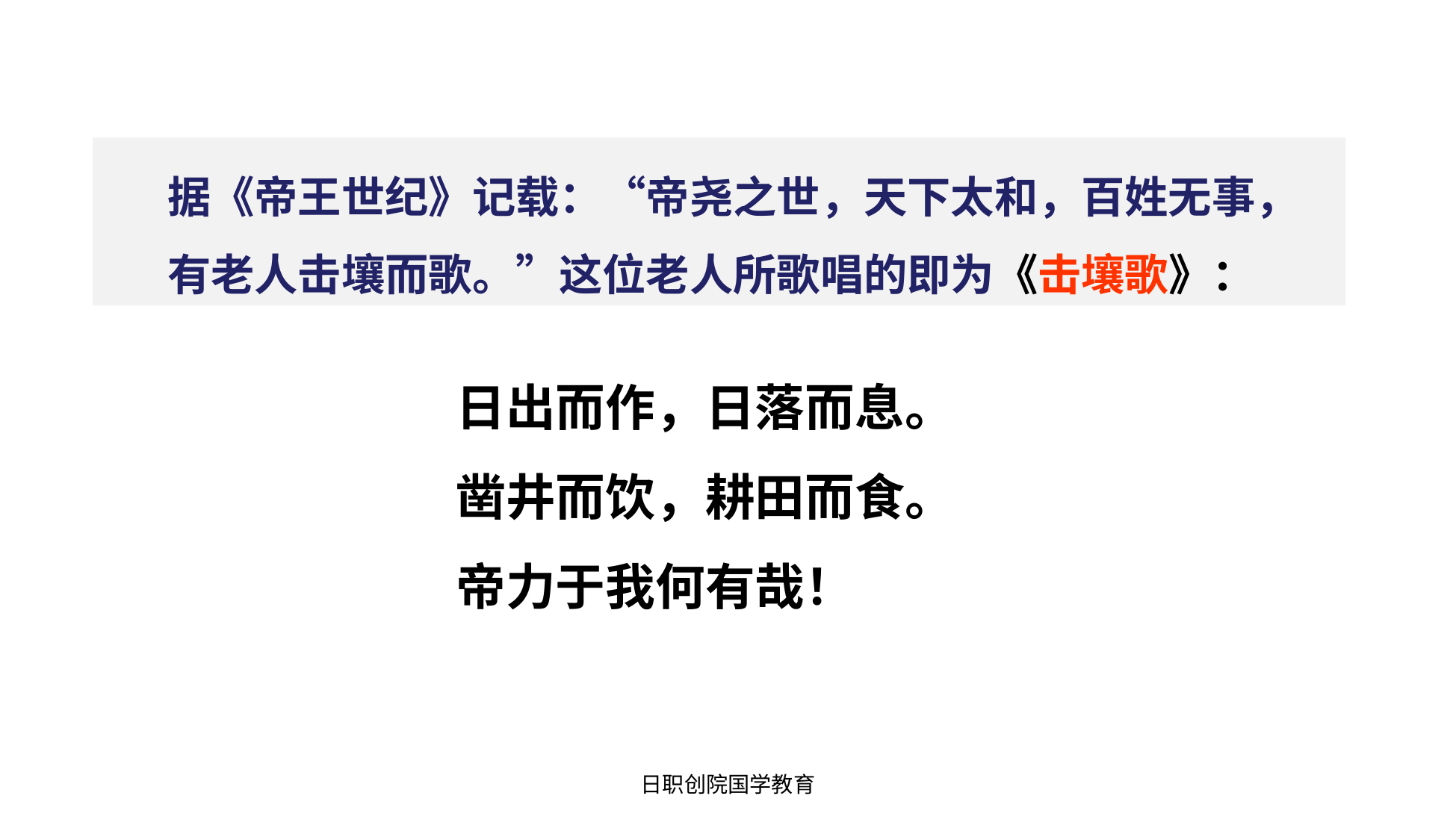

据《帝王世纪》记载：“帝尧之世，天下太和，百姓无事，
 有老人击壤而歌。”这位老人所歌唱的即为《击壤歌》：
日出而作，日落而息。
凿井而饮，耕田而食。
帝力于我何有哉！
日职创院国学教育